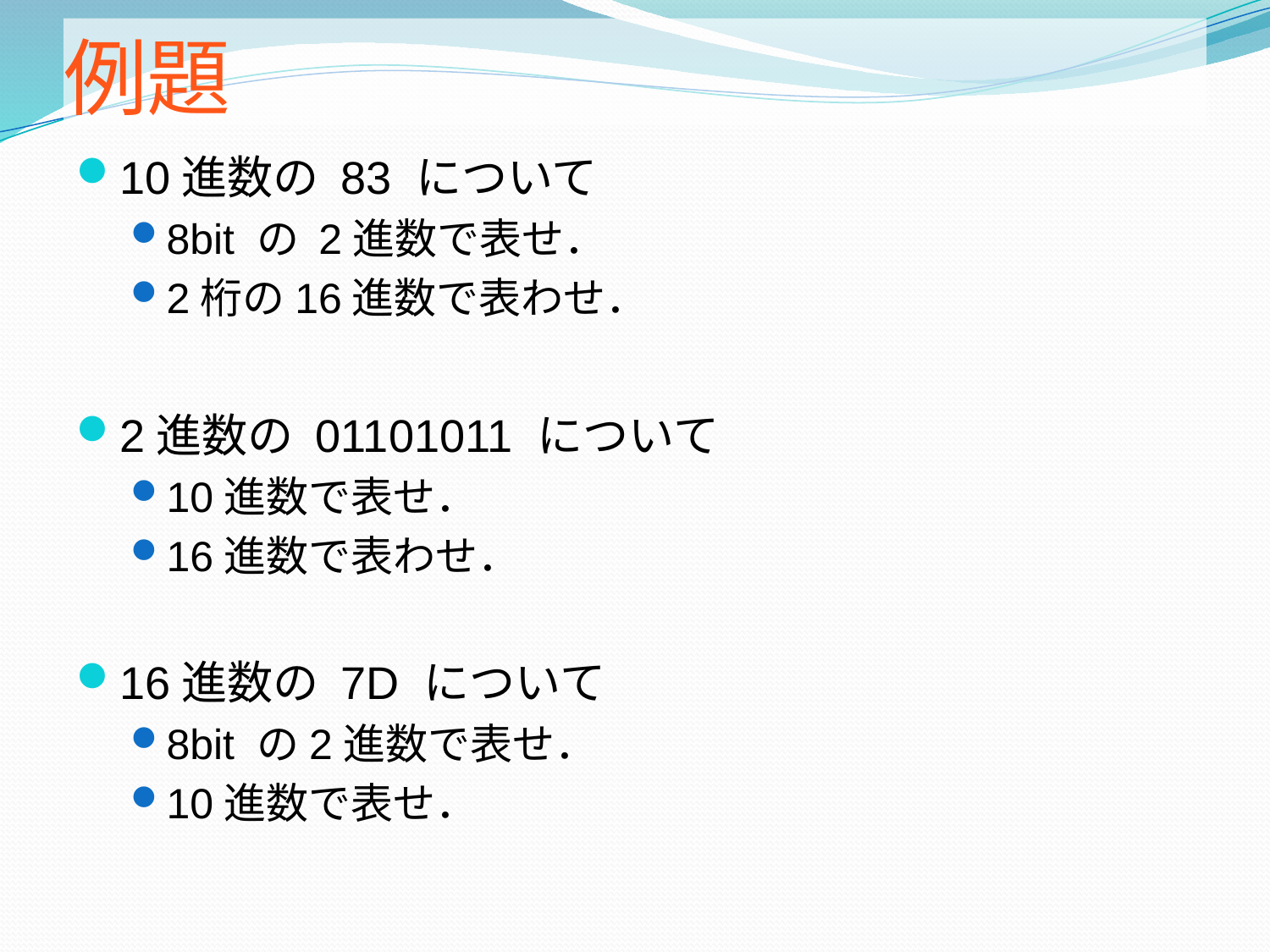

# 例題
10進数の 83 について
8bit の 2進数で表せ．
2桁の16進数で表わせ．

2進数の 01101011 について
10進数で表せ．
16進数で表わせ．

16進数の 7D について
8bit の2進数で表せ．
10進数で表せ．